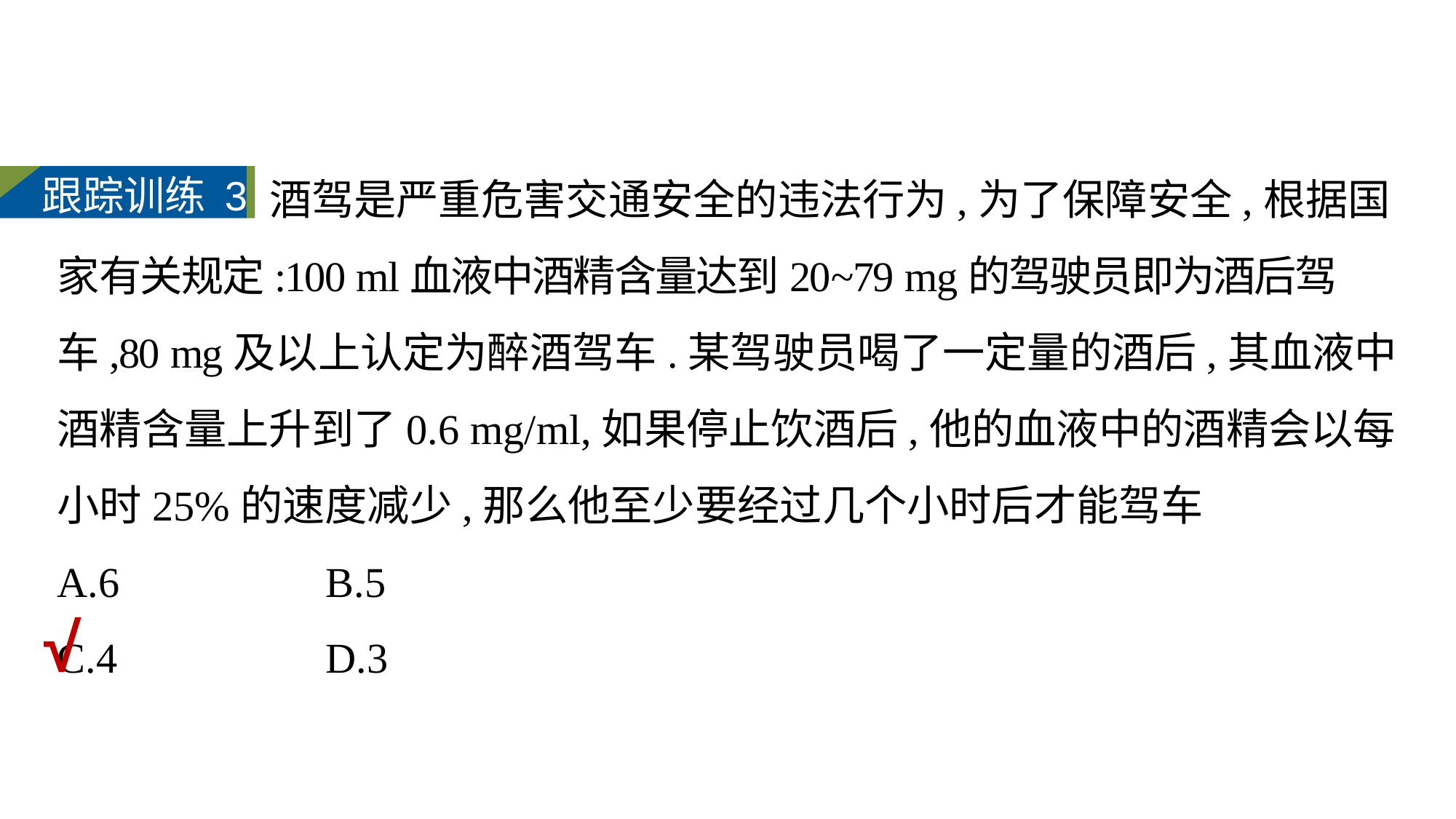

酒驾是严重危害交通安全的违法行为,为了保障安全,根据国家有关规定:100 ml血液中酒精含量达到20~79 mg的驾驶员即为酒后驾车,80 mg及以上认定为醉酒驾车.某驾驶员喝了一定量的酒后,其血液中酒精含量上升到了0.6 mg/ml,如果停止饮酒后,他的血液中的酒精会以每小时25%的速度减少,那么他至少要经过几个小时后才能驾车
A.6	B.5
C.4	D.3
跟踪训练 3

√